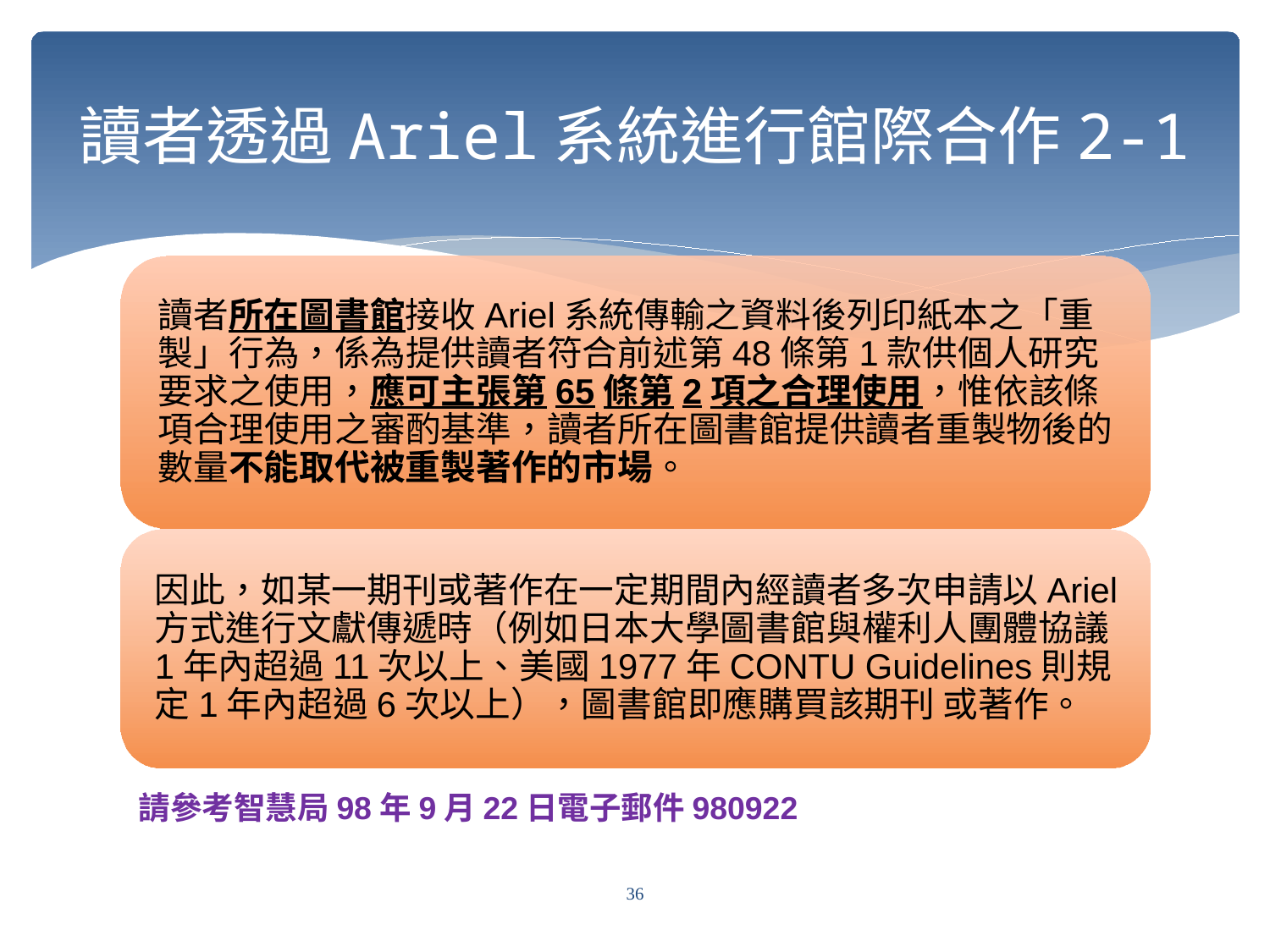

# 讀者透過Ariel系統進行館際合作2-1
讀者所在圖書館接收Ariel系統傳輸之資料後列印紙本之「重製」行為，係為提供讀者符合前述第48條第1款供個人研究要求之使用，應可主張第65條第2項之合理使用，惟依該條項合理使用之審酌基準，讀者所在圖書館提供讀者重製物後的數量不能取代被重製著作的市場。
因此，如某一期刊或著作在一定期間內經讀者多次申請以Ariel方式進行文獻傳遞時（例如日本大學圖書館與權利人團體協議1年內超過11次以上、美國1977年CONTU Guidelines則規定1年內超過6次以上），圖書館即應購買該期刊 或著作。
請參考智慧局98年9月22日電子郵件980922
36